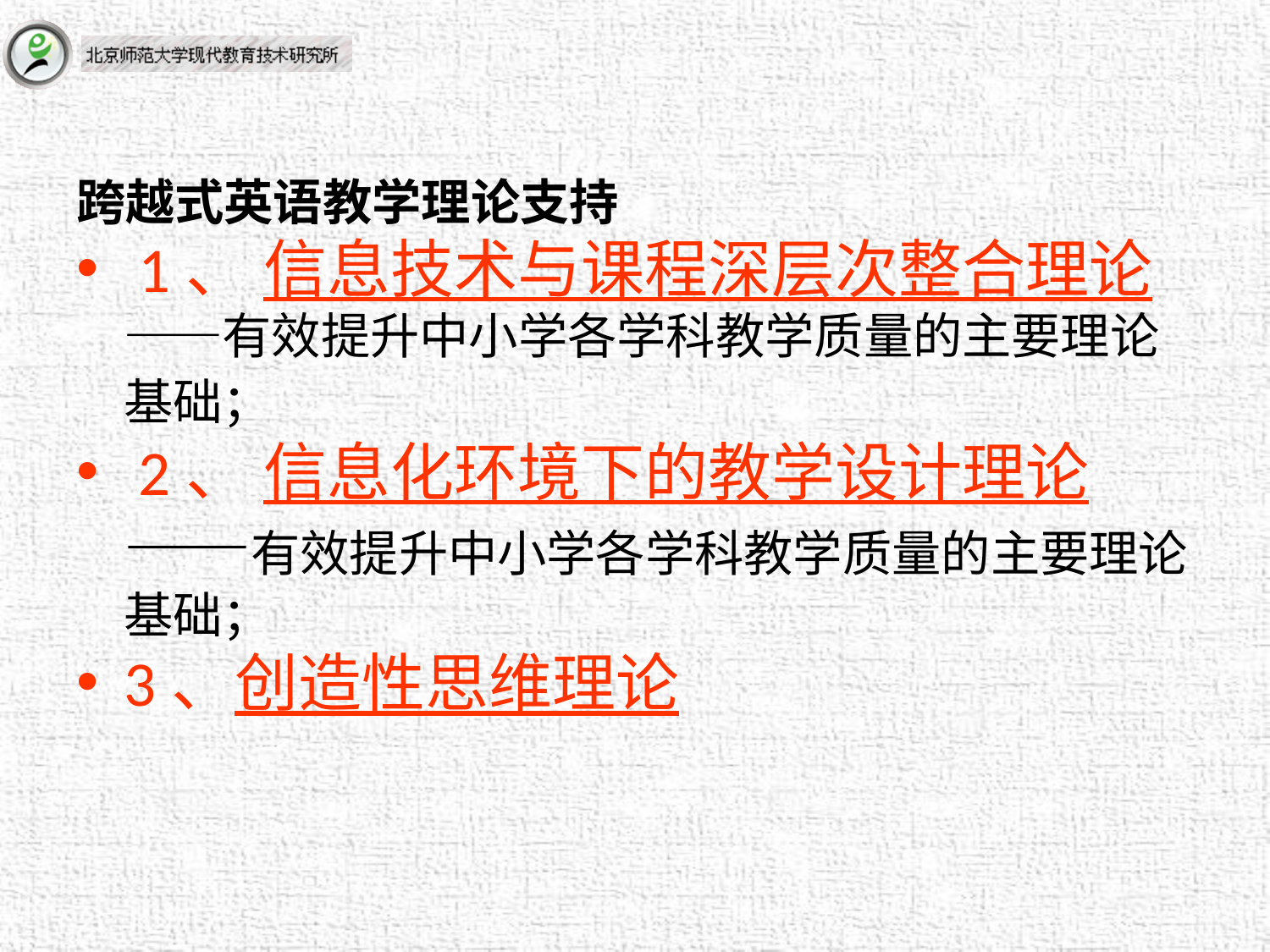

# 跨越式英语教学理论支持
 1、 信息技术与课程深层次整合理论 ——有效提升中小学各学科教学质量的主要理论基础；
 2、 信息化环境下的教学设计理论——有效提升中小学各学科教学质量的主要理论基础；
3、创造性思维理论